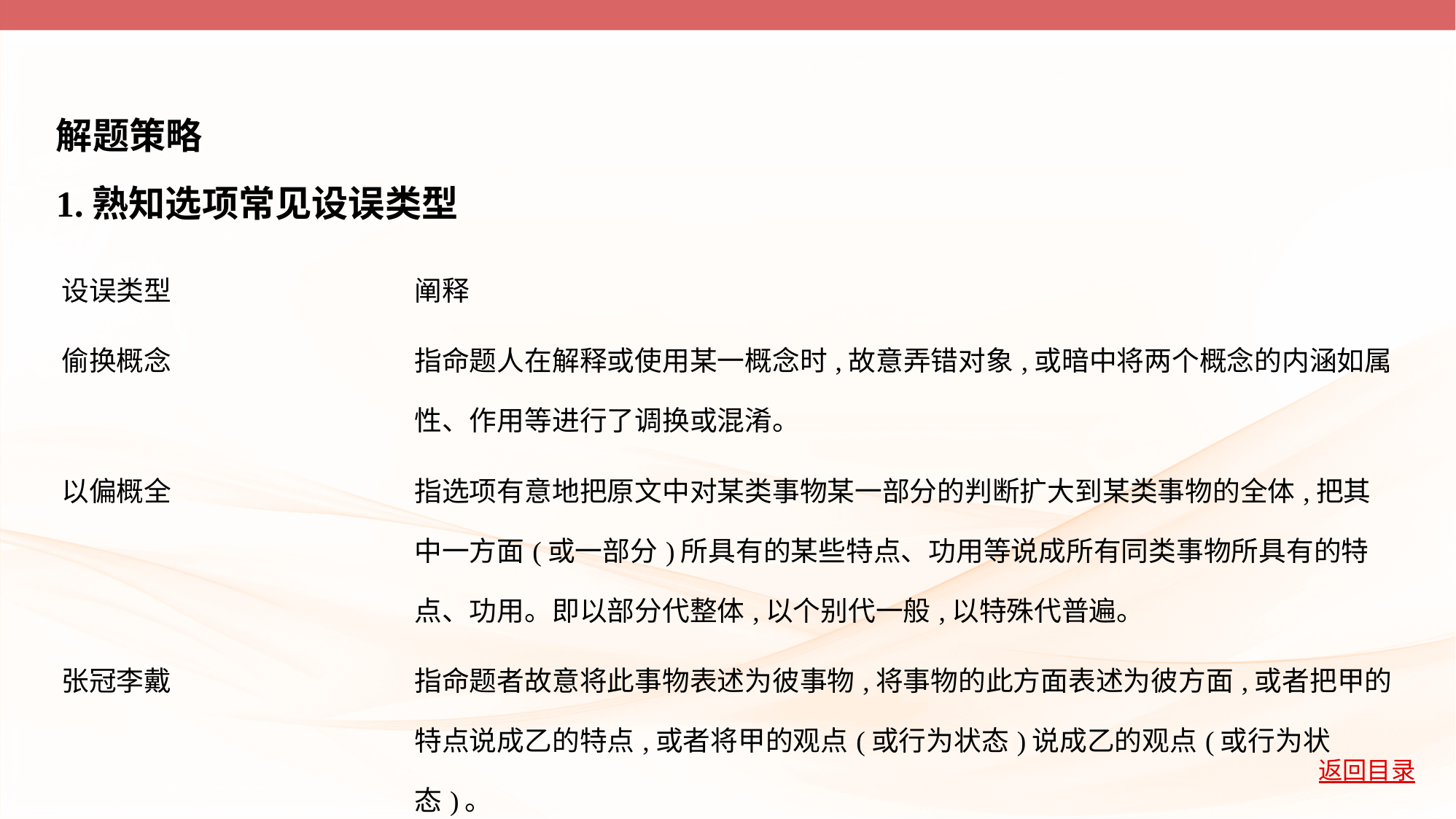

解题策略
1.熟知选项常见设误类型
| 设误类型 | 阐释 |
| --- | --- |
| 偷换概念 | 指命题人在解释或使用某一概念时,故意弄错对象,或暗中将两个概念的内涵如属性、作用等进行了调换或混淆。 |
| 以偏概全 | 指选项有意地把原文中对某类事物某一部分的判断扩大到某类事物的全体,把其中一方面(或一部分)所具有的某些特点、功用等说成所有同类事物所具有的特点、功用。即以部分代整体,以个别代一般,以特殊代普遍。 |
| 张冠李戴 | 指命题者故意将此事物表述为彼事物,将事物的此方面表述为彼方面,或者把甲的特点说成乙的特点,或者将甲的观点(或行为状态)说成乙的观点(或行为状态)。 |